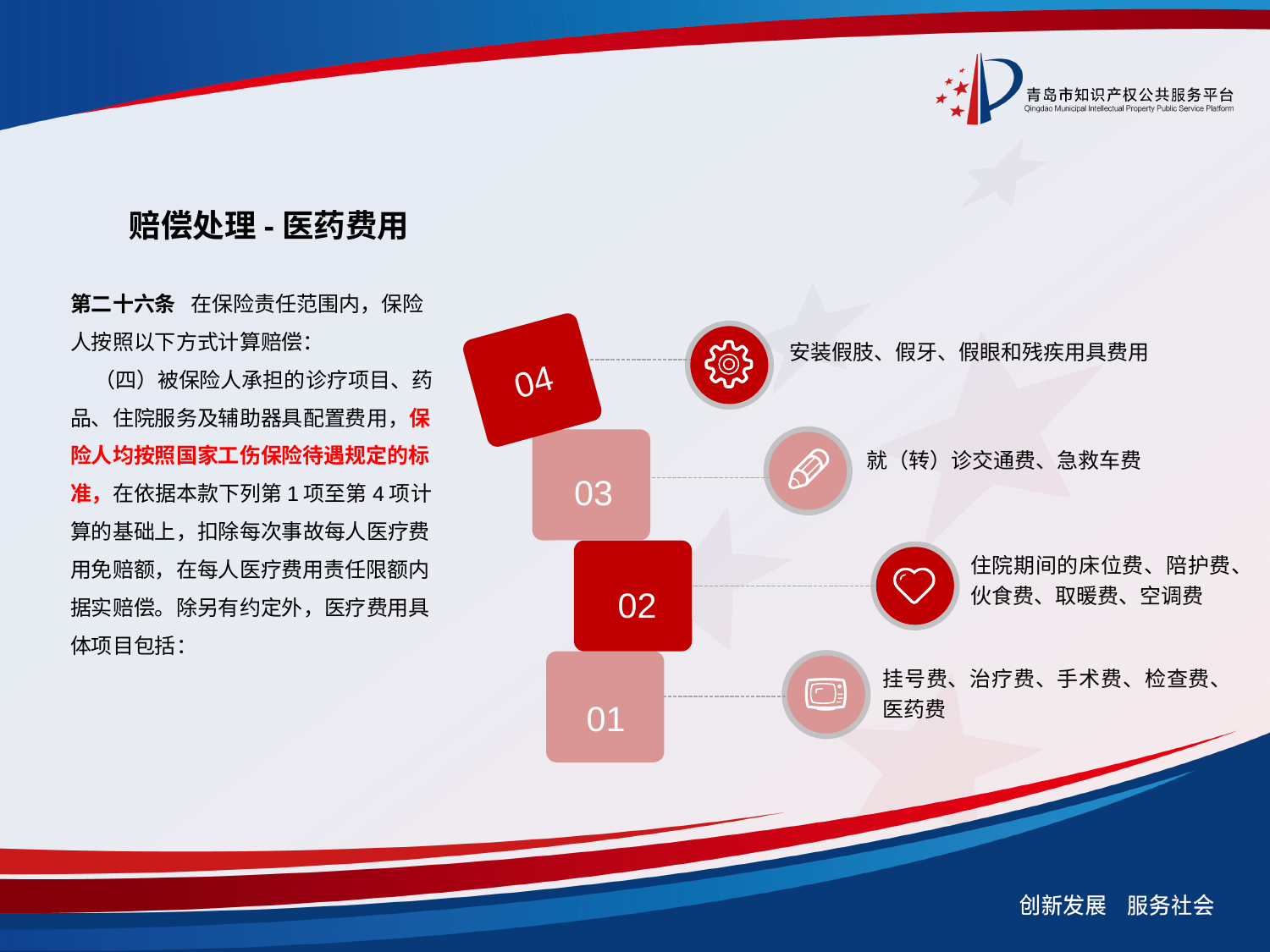

赔偿处理-医药费用
第二十六条   在保险责任范围内，保险人按照以下方式计算赔偿：
    （四）被保险人承担的诊疗项目、药品、住院服务及辅助器具配置费用，保险人均按照国家工伤保险待遇规定的标准，在依据本款下列第1项至第4项计算的基础上，扣除每次事故每人医疗费用免赔额，在每人医疗费用责任限额内据实赔偿。除另有约定外，医疗费用具体项目包括：

04
安装假肢、假牙、假眼和残疾用具费用

03
就（转）诊交通费、急救车费

02

住院期间的床位费、陪护费、伙食费、取暖费、空调费

01
挂号费、治疗费、手术费、检查费、医药费